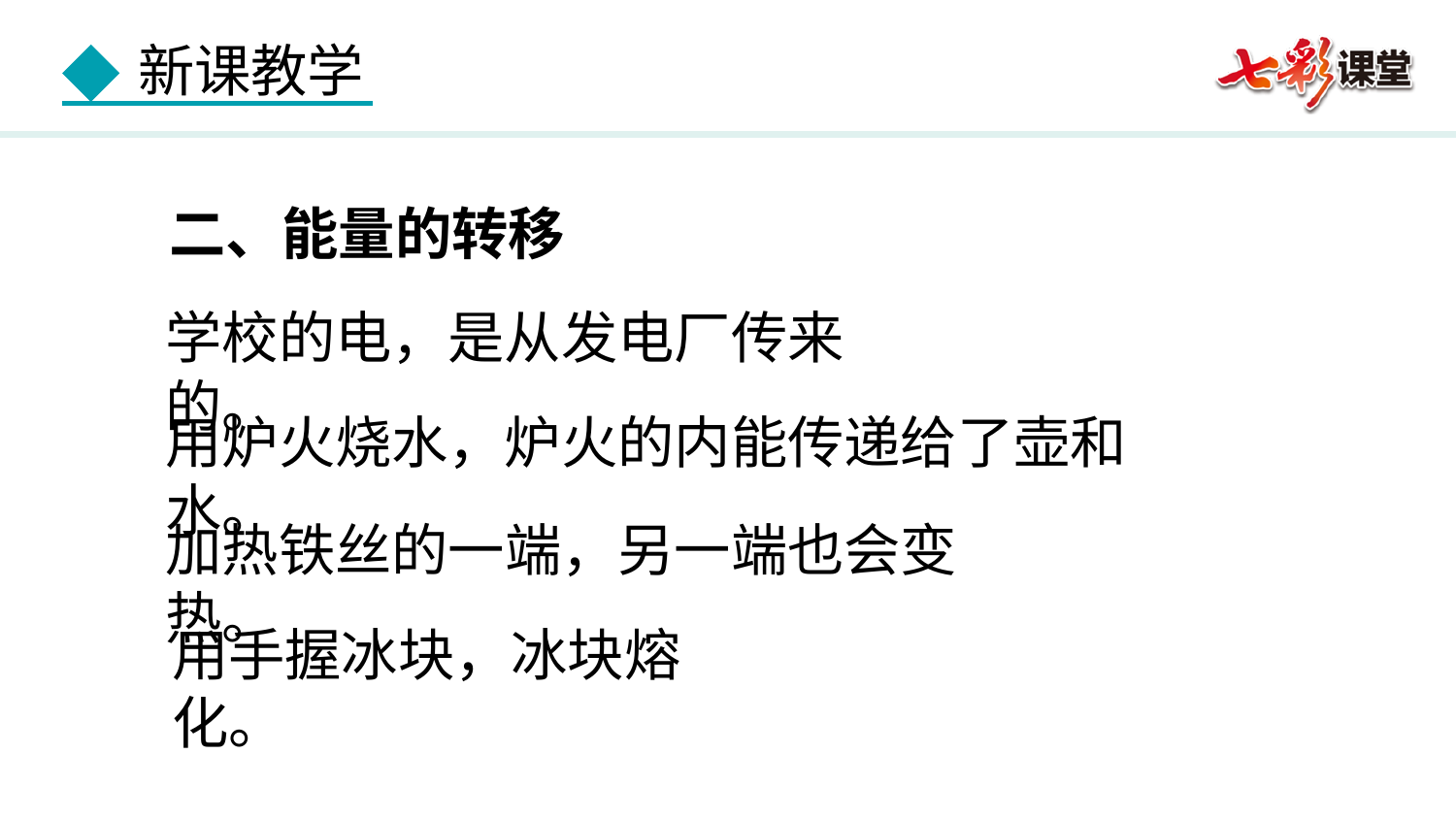

二、能量的转移
学校的电，是从发电厂传来的。
用炉火烧水，炉火的内能传递给了壶和水。
加热铁丝的一端，另一端也会变热。
用手握冰块，冰块熔化。